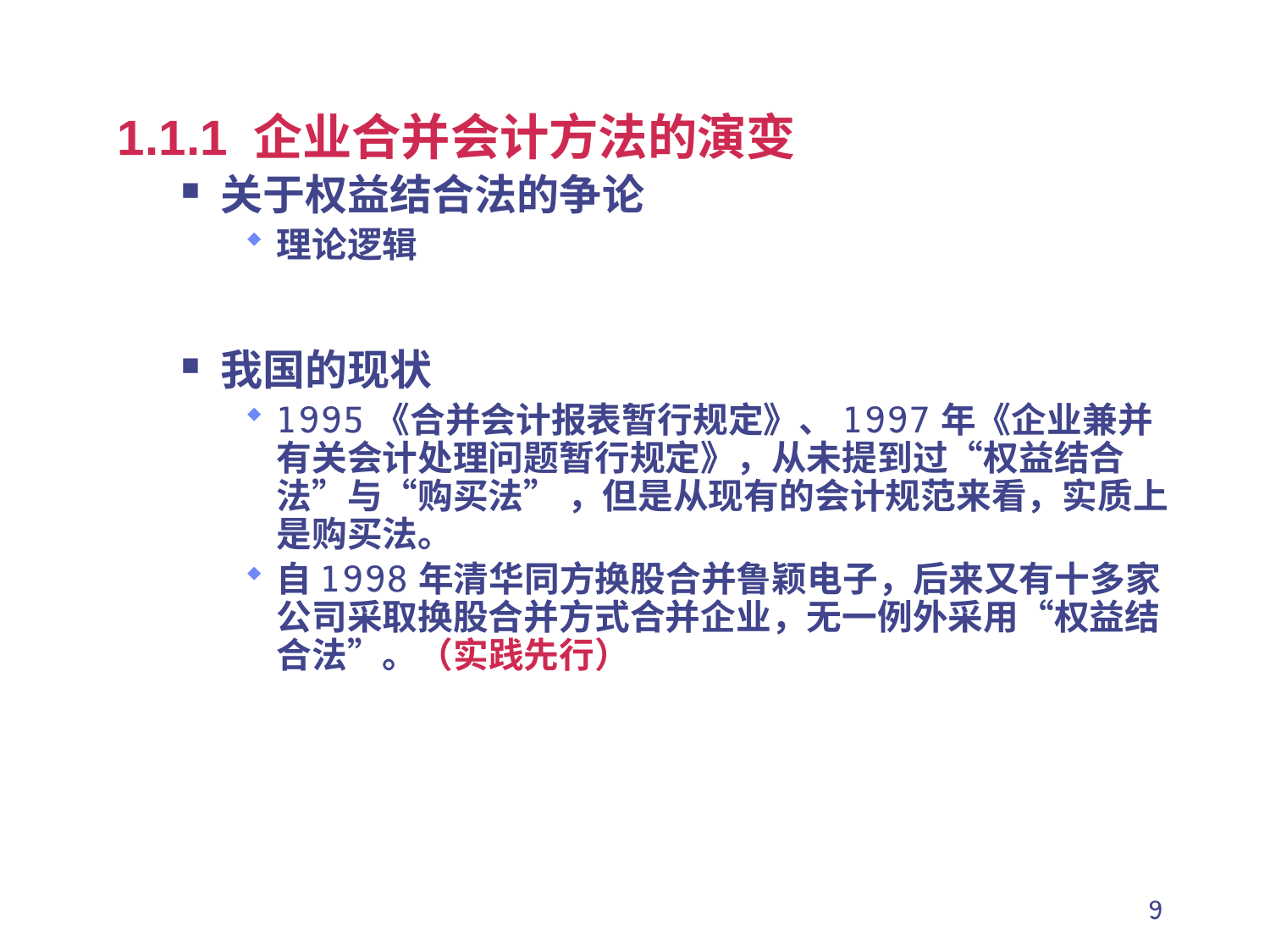

1.1.1 企业合并会计方法的演变
关于权益结合法的争论
理论逻辑

我国的现状
1995《合并会计报表暂行规定》、1997年《企业兼并有关会计处理问题暂行规定》，从未提到过“权益结合法”与“购买法” ，但是从现有的会计规范来看，实质上是购买法。
自1998年清华同方换股合并鲁颖电子，后来又有十多家公司采取换股合并方式合并企业，无一例外采用“权益结合法”。（实践先行）
9